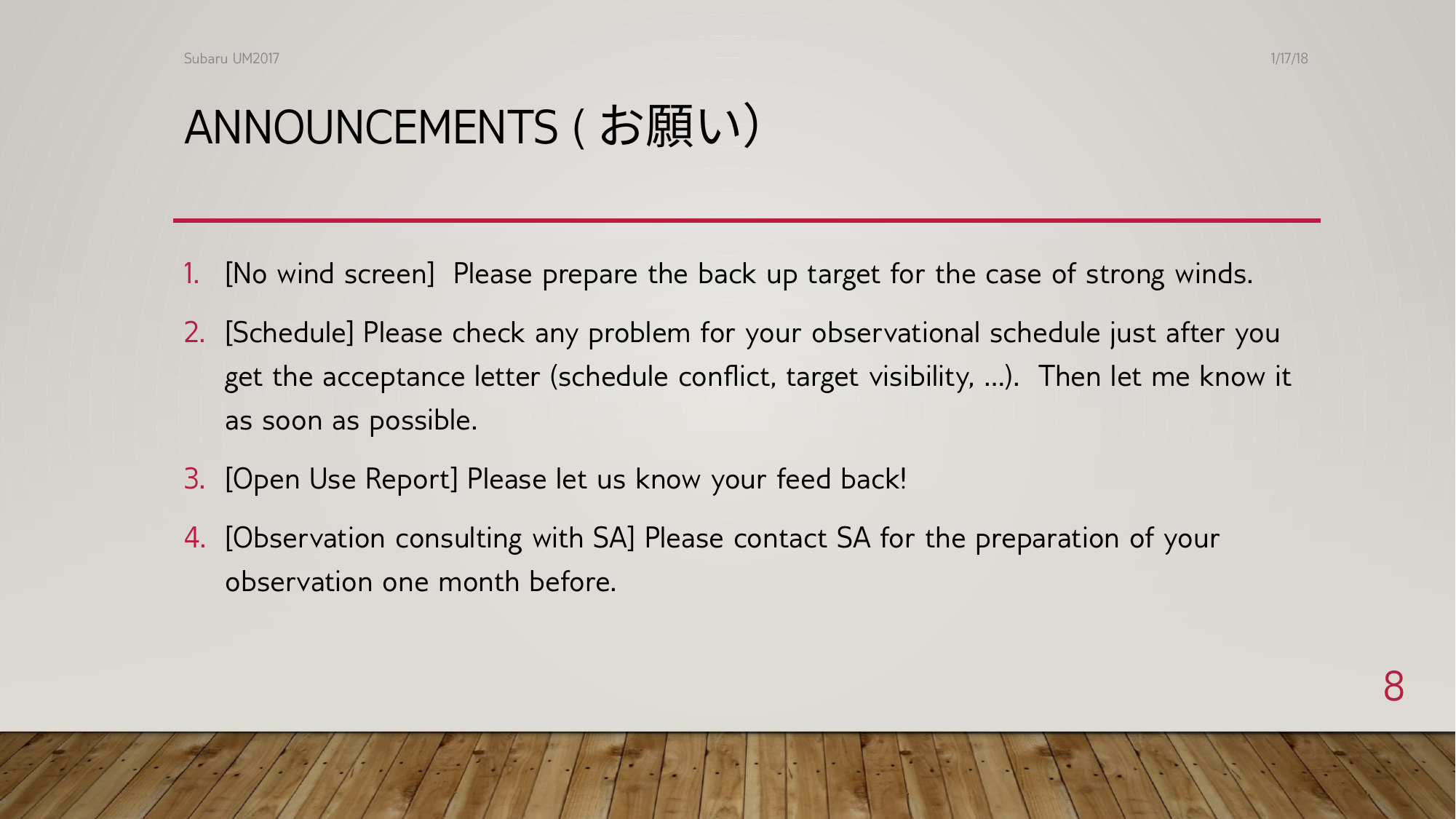

Subaru UM2017
1/17/18
# Announcements (お願い）
[No wind screen]  Please prepare the back up target for the case of strong winds.
[Schedule] Please check any problem for your observational schedule just after you get the acceptance letter (schedule conflict, target visibility, …).  Then let me know it as soon as possible.
[Open Use Report] Please let us know your feed back!
[Observation consulting with SA] Please contact SA for the preparation of your observation one month before.

8